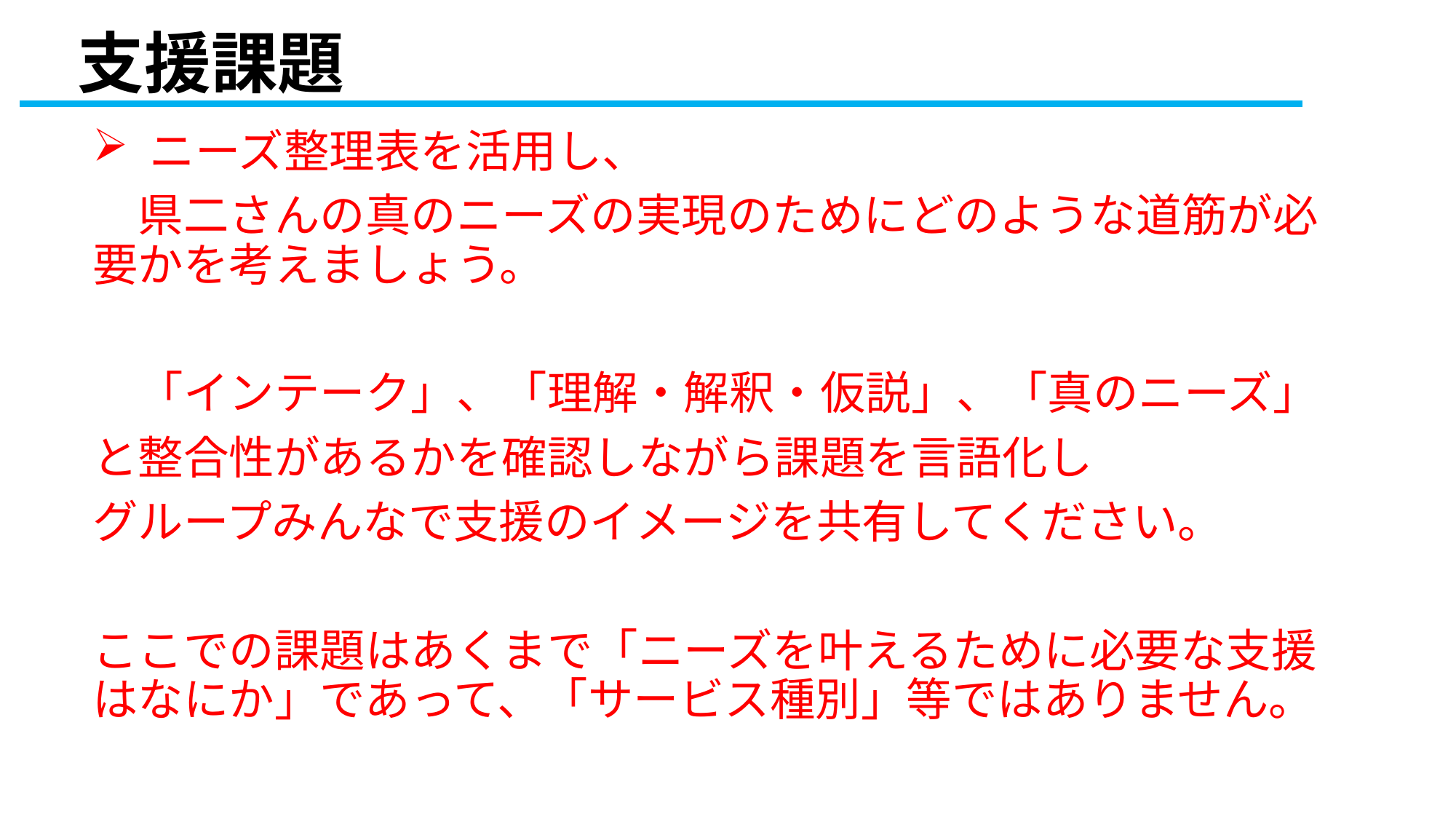

# 支援課題
 ニーズ整理表を活用し、
　県二さんの真のニーズの実現のためにどのような道筋が必要かを考えましょう。

　「インテーク」、「理解・解釈・仮説」、「真のニーズ」
と整合性があるかを確認しながら課題を言語化し
グループみんなで支援のイメージを共有してください。

ここでの課題はあくまで「ニーズを叶えるために必要な支援はなにか」であって、「サービス種別」等ではありません。